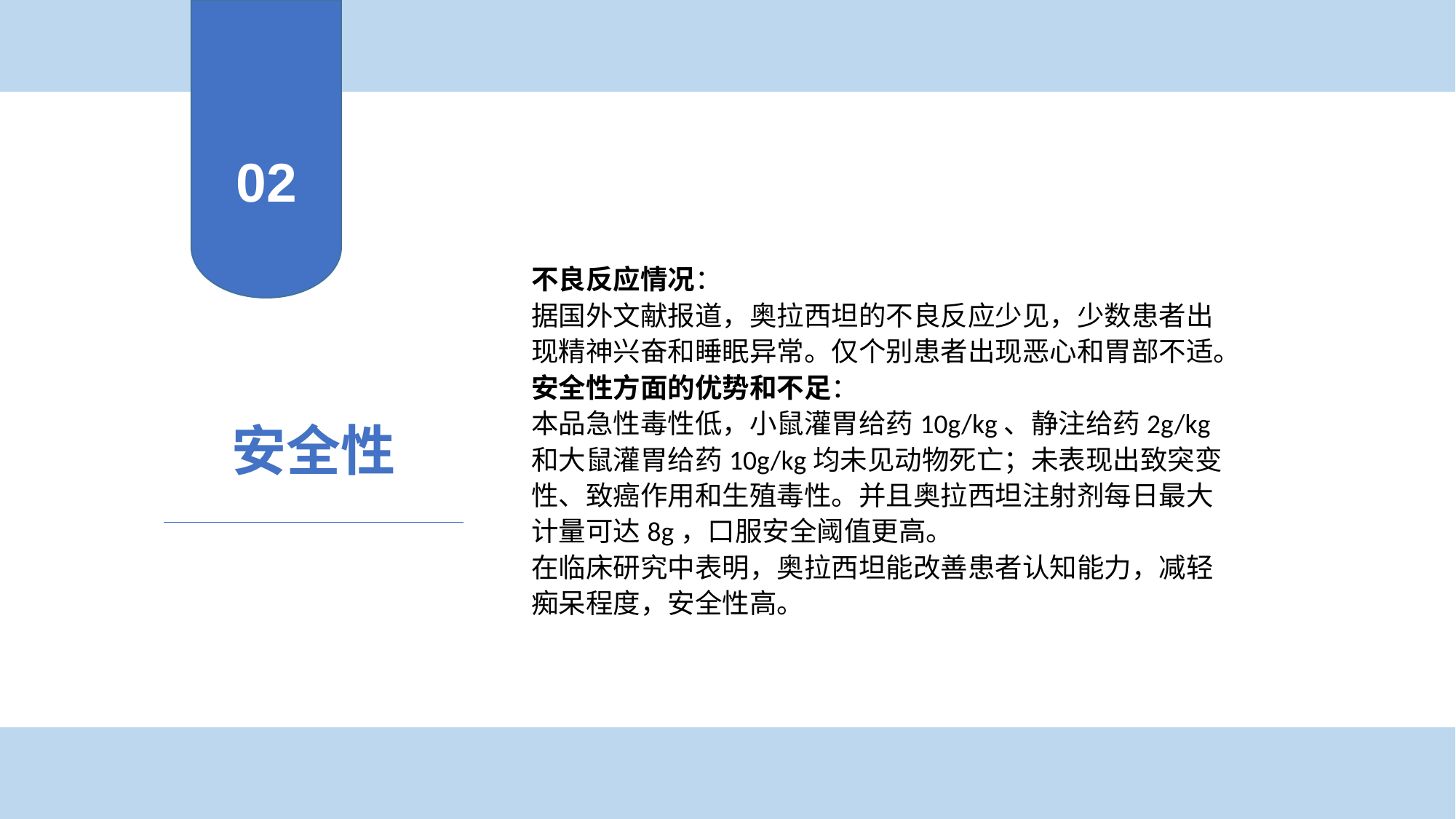

02

不良反应情况：
据国外文献报道，奥拉西坦的不良反应少见，少数患者出现精神兴奋和睡眠异常。仅个别患者出现恶心和胃部不适。
安全性方面的优势和不足：
本品急性毒性低，小鼠灌胃给药10g/kg、静注给药2g/kg和大鼠灌胃给药10g/kg均未见动物死亡；未表现出致突变性、致癌作用和生殖毒性。并且奥拉西坦注射剂每日最大计量可达8g，口服安全阈值更高。
在临床研究中表明，奥拉西坦能改善患者认知能力，减轻痴呆程度，安全性高。
安全性